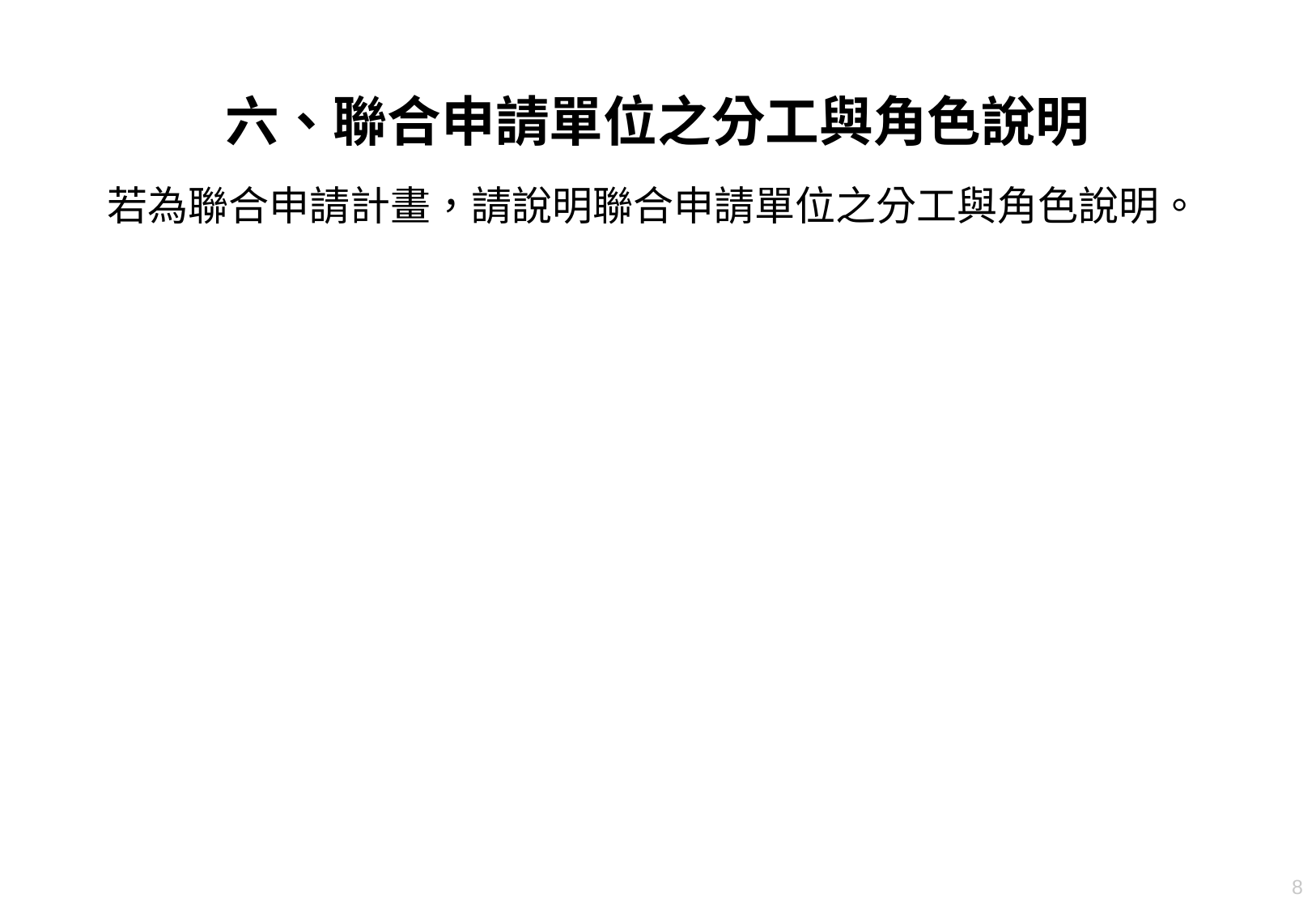

# 六、聯合申請單位之分工與角色說明
若為聯合申請計畫，請說明聯合申請單位之分工與角色說明。

8